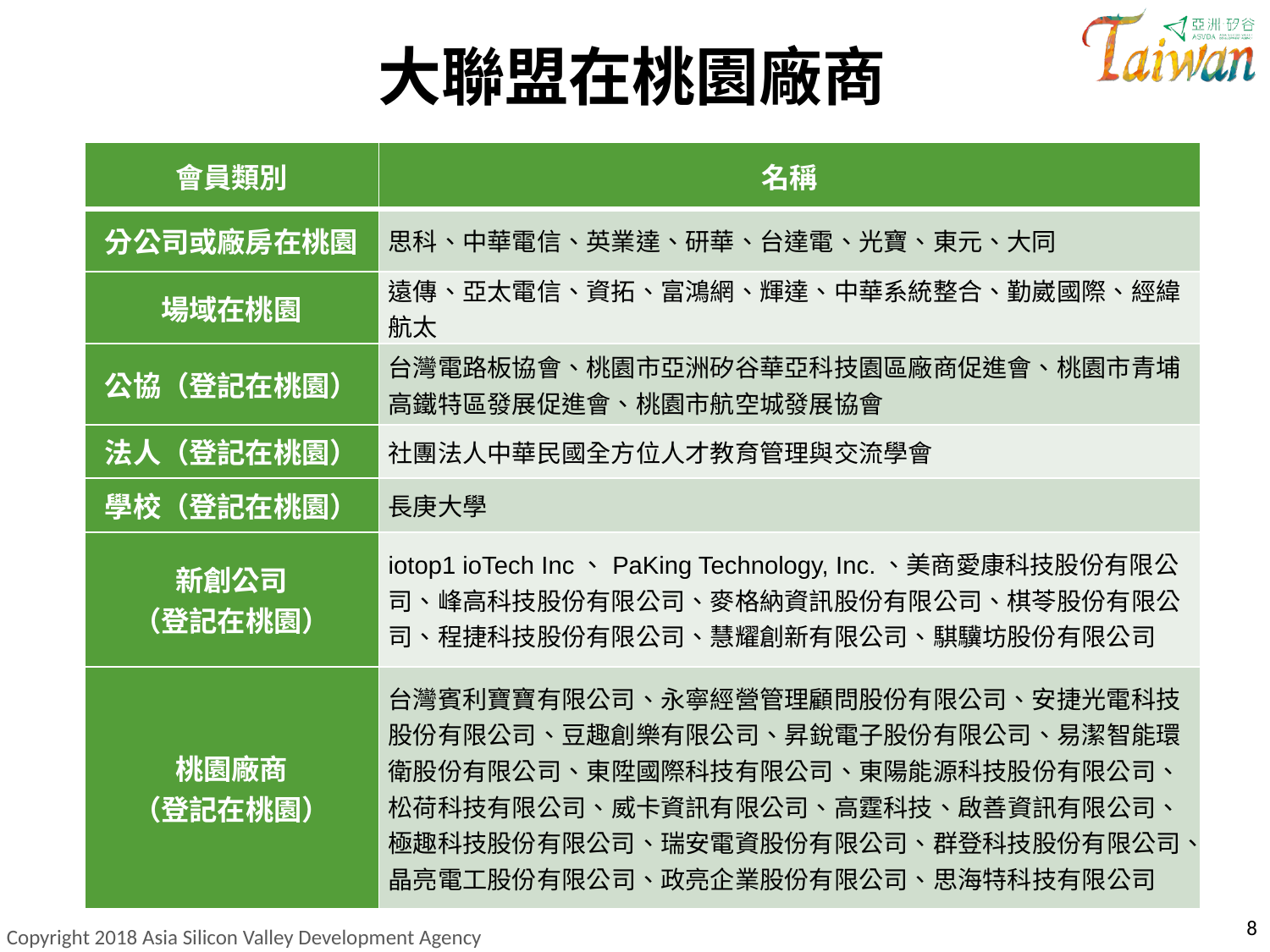

# 大聯盟在桃園廠商
| 會員類別 | 名稱 |
| --- | --- |
| 分公司或廠房在桃園 | 思科、中華電信、英業達、研華、台達電、光寶、東元、大同 |
| 場域在桃園 | 遠傳、亞太電信、資拓、富鴻網、輝達、中華系統整合、勤崴國際、經緯航太 |
| 公協（登記在桃園） | 台灣電路板協會、桃園市亞洲矽谷華亞科技園區廠商促進會、桃園市青埔高鐵特區發展促進會、桃園市航空城發展協會 |
| 法人（登記在桃園） | 社團法人中華民國全方位人才教育管理與交流學會 |
| 學校（登記在桃園） | 長庚大學 |
| 新創公司 （登記在桃園） | iotop1 ioTech Inc、PaKing Technology, Inc.、美商愛康科技股份有限公司、峰高科技股份有限公司、麥格納資訊股份有限公司、棋苓股份有限公司、程捷科技股份有限公司、慧耀創新有限公司、騏驥坊股份有限公司 |
| 桃園廠商 （登記在桃園） | 台灣賓利寶寶有限公司、永寧經營管理顧問股份有限公司、安捷光電科技股份有限公司、豆趣創樂有限公司、昇銳電子股份有限公司、易潔智能環衛股份有限公司、東陞國際科技有限公司、東陽能源科技股份有限公司、松荷科技有限公司、威卡資訊有限公司、高霆科技、啟善資訊有限公司、極趣科技股份有限公司、瑞安電資股份有限公司、群登科技股份有限公司、晶亮電工股份有限公司、政亮企業股份有限公司、思海特科技有限公司 |
8